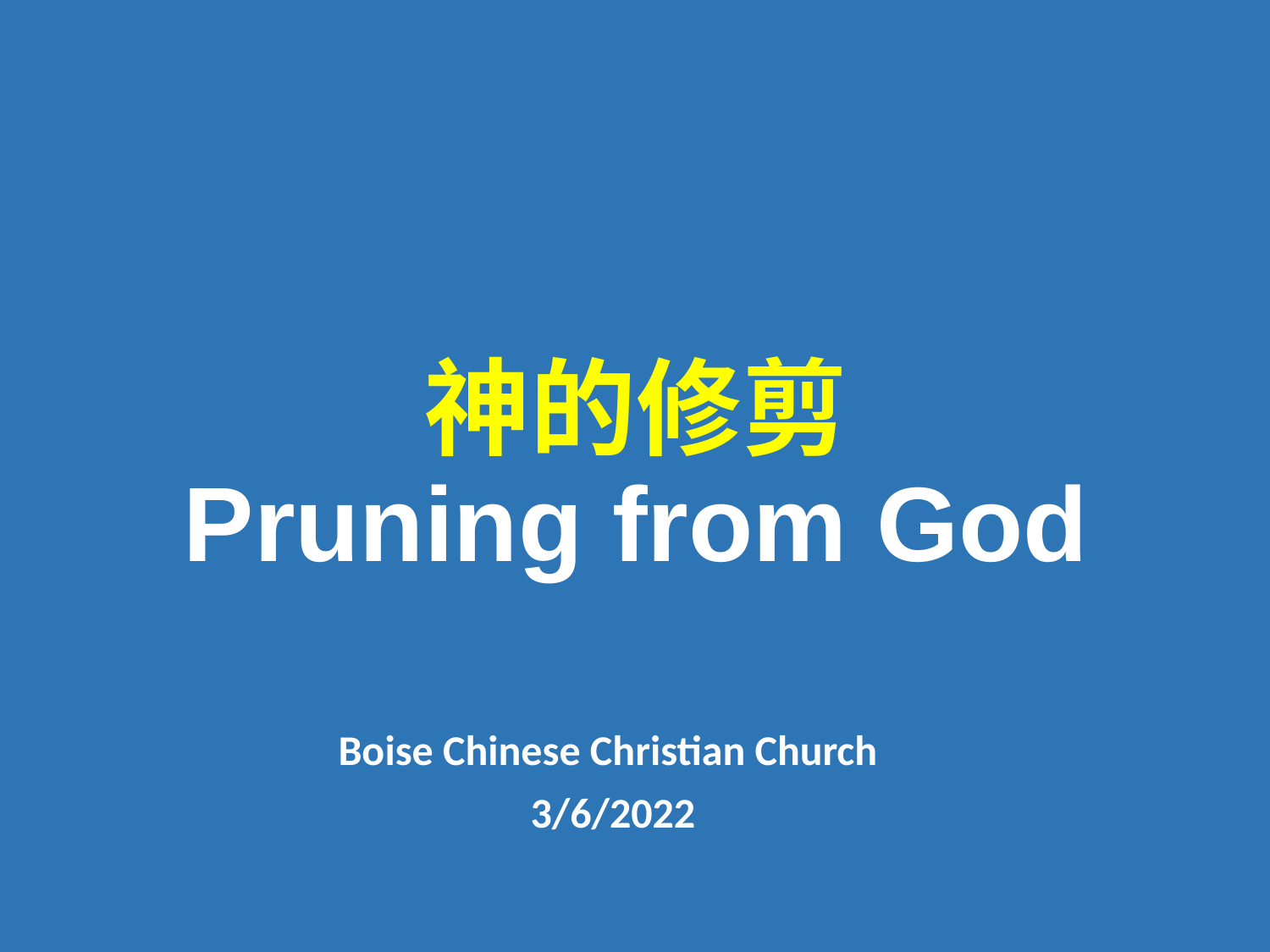

# 神的修剪 Pruning from God
Boise Chinese Christian Church
3/6/2022